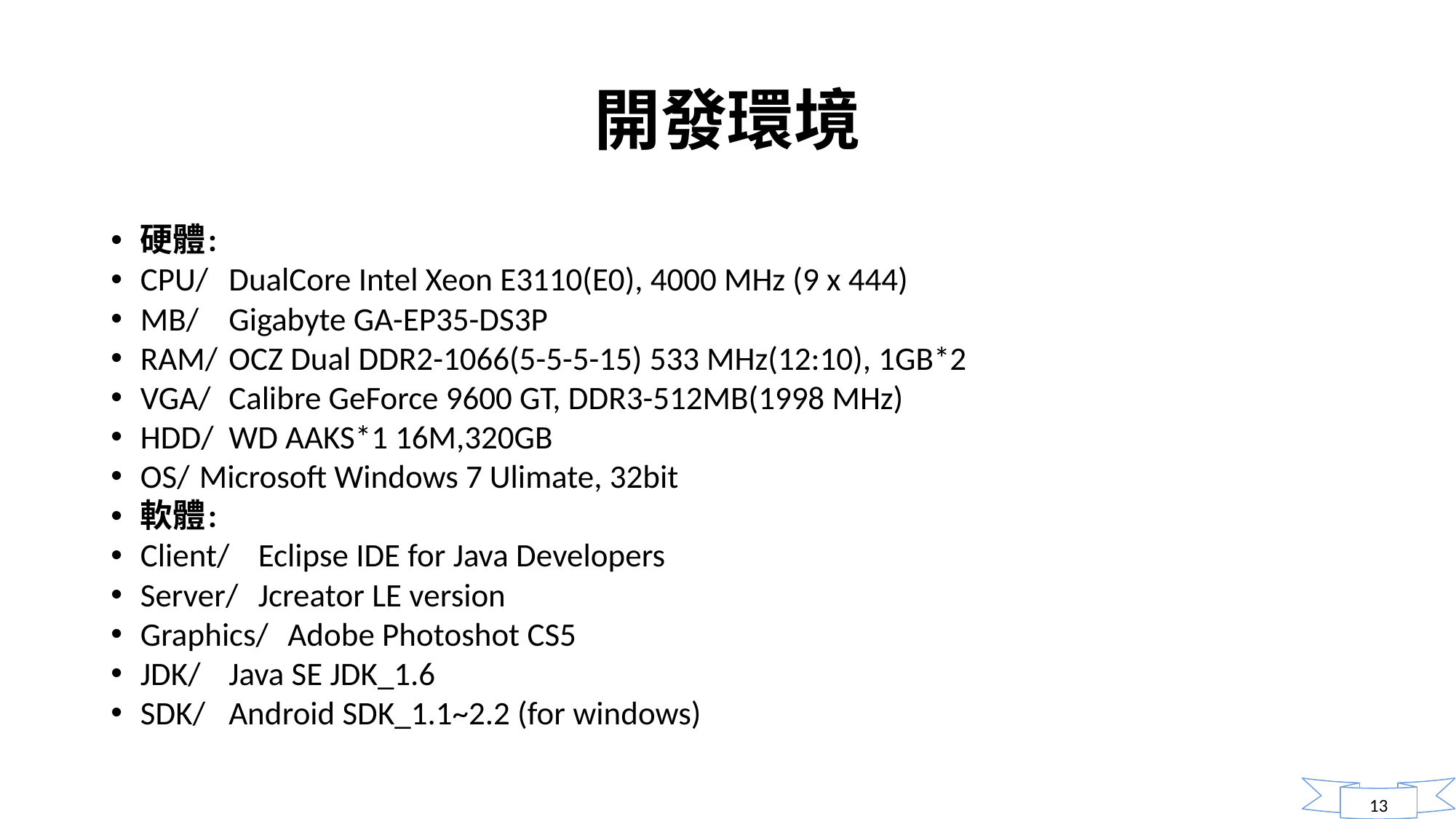

# 開發環境
硬體:
CPU/ 	DualCore Intel Xeon E3110(E0), 4000 MHz (9 x 444)
MB/ 	Gigabyte GA-EP35-DS3P
RAM/	OCZ Dual DDR2-1066(5-5-5-15) 533 MHz(12:10), 1GB*2
VGA/ 	Calibre GeForce 9600 GT, DDR3-512MB(1998 MHz)
HDD/ 	WD AAKS*1 16M,320GB
OS/		Microsoft Windows 7 Ulimate, 32bit
軟體:
Client/	Eclipse IDE for Java Developers
Server/	Jcreator LE version
Graphics/	Adobe Photoshot CS5
JDK/	Java SE JDK_1.6
SDK/	Android SDK_1.1~2.2 (for windows)

13